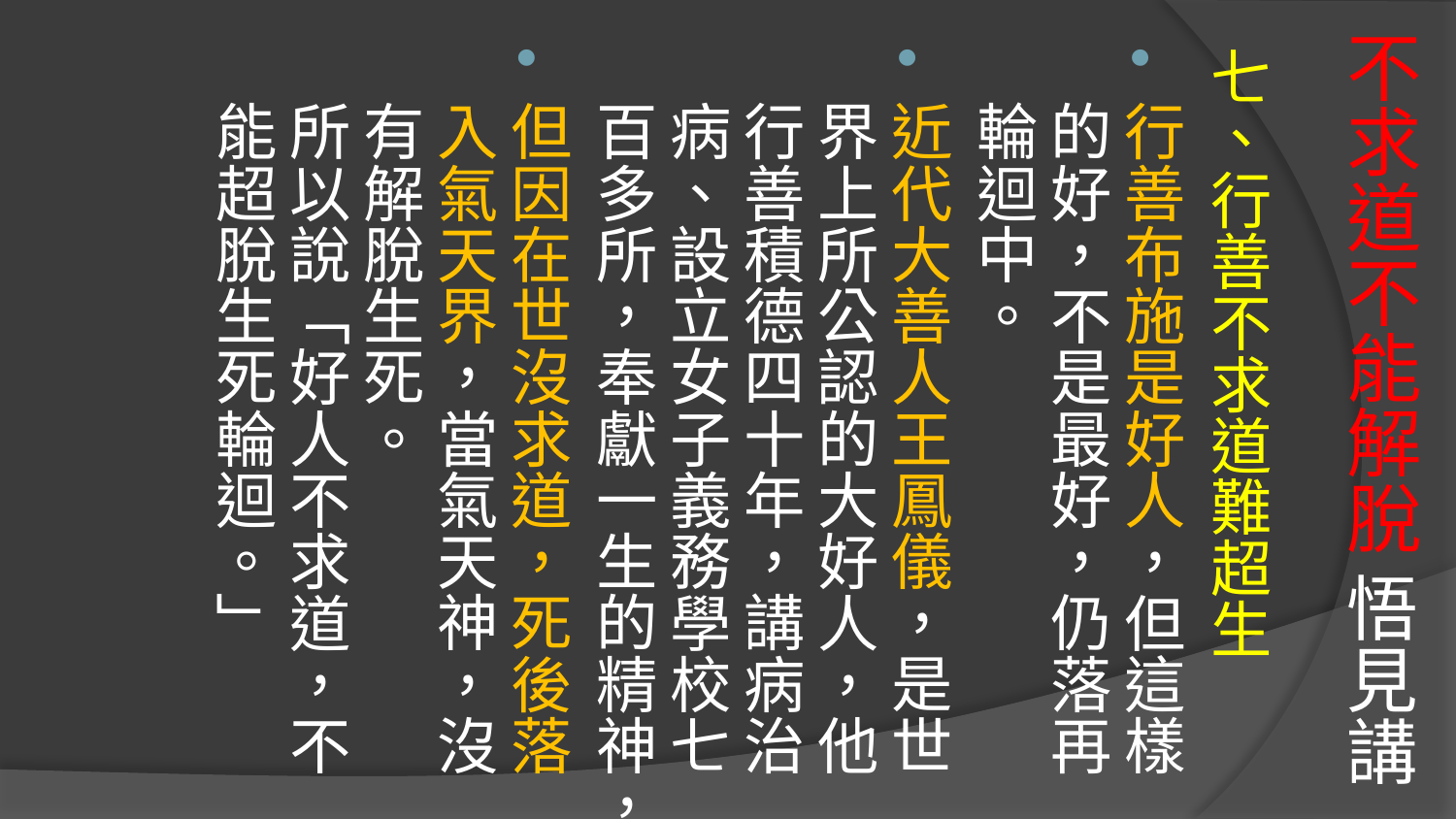

# 不求道不能解脫 悟見講
七、行善不求道難超生
行善布施是好人，但這樣的好，不是最好，仍落再輪迴中。
近代大善人王鳳儀，是世界上所公認的大好人，他行善積德四十年，講病治病、設立女子義務學校七百多所，奉獻一生的精神，
但因在世沒求道，死後落入氣天界，當氣天神，沒有解脫生死。
所以說「好人不求道，不能超脫生死輪迴。」